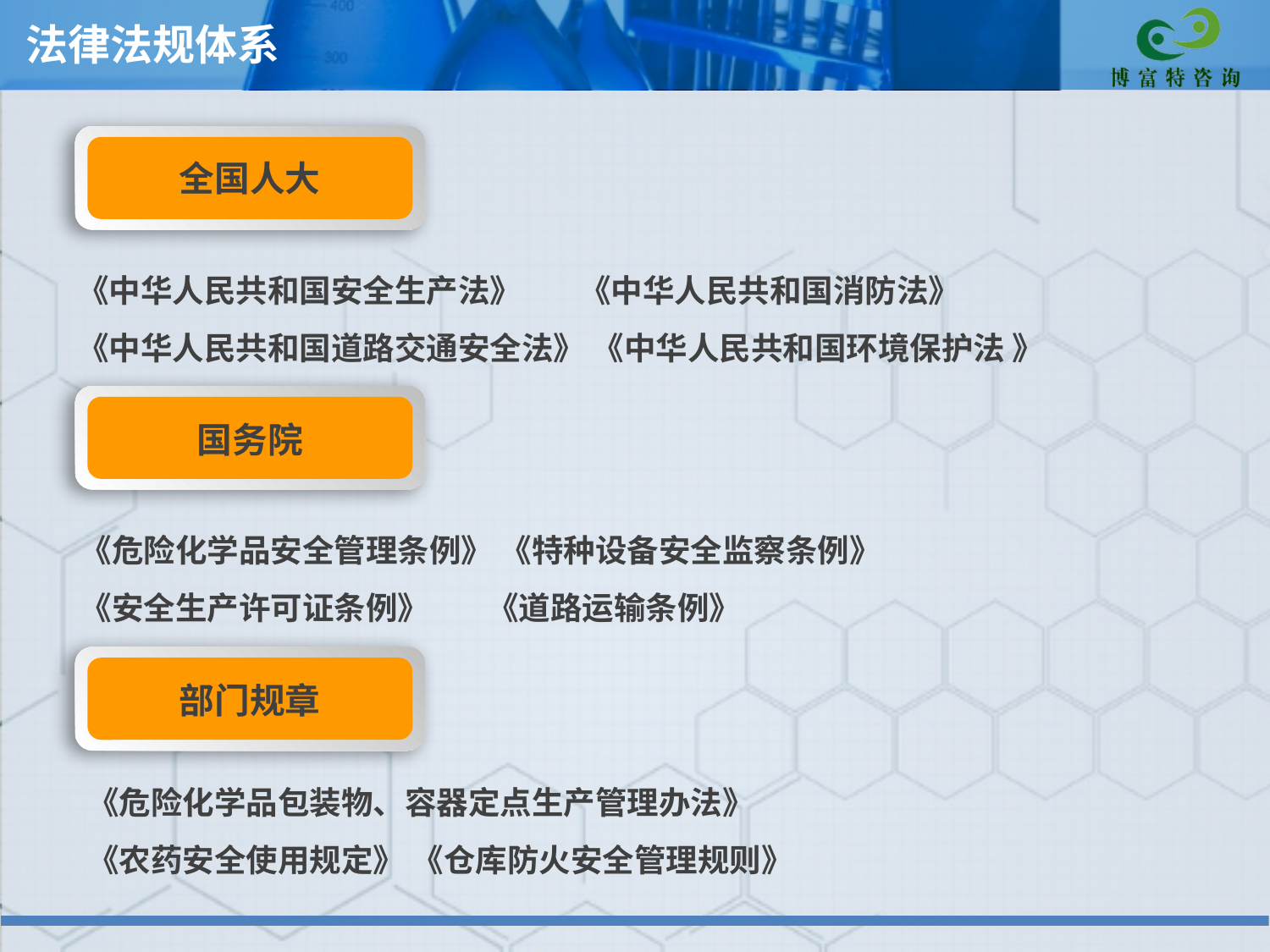

法律法规体系

全国人大
《中华人民共和国安全生产法》        《中华人民共和国消防法》
《中华人民共和国道路交通安全法》 《中华人民共和国环境保护法 》

国务院
《危险化学品安全管理条例》 《特种设备安全监察条例》
《安全生产许可证条例》        《道路运输条例》

部门规章
《危险化学品包装物、容器定点生产管理办法》
《农药安全使用规定》 《仓库防火安全管理规则》